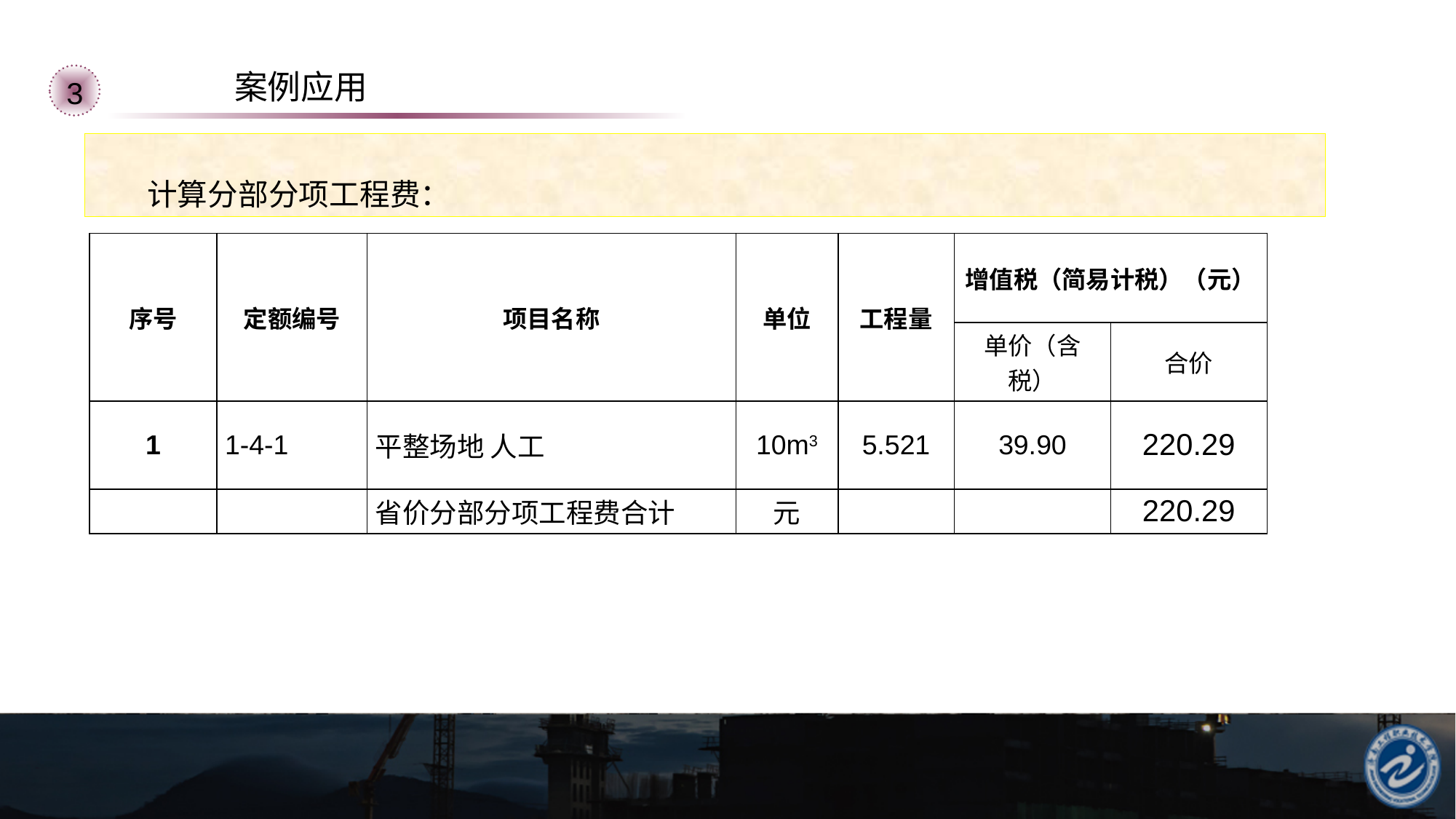

案例应用

3

计算分部分项工程费：
| 序号 | 定额编号 | 项目名称 | 单位 | 工程量 | 增值税（简易计税）（元） |  |
| --- | --- | --- | --- | --- | --- | --- |
|  |  |  |  |  | 单价（含税） | 合价 |
| 1 | 1-4-1 | 平整场地 人工 | 10m3 | 5.521 | 39.90 | 220.29 |
|  |  | 省价分部分项工程费合计 | 元 |  |  | 220.29 |